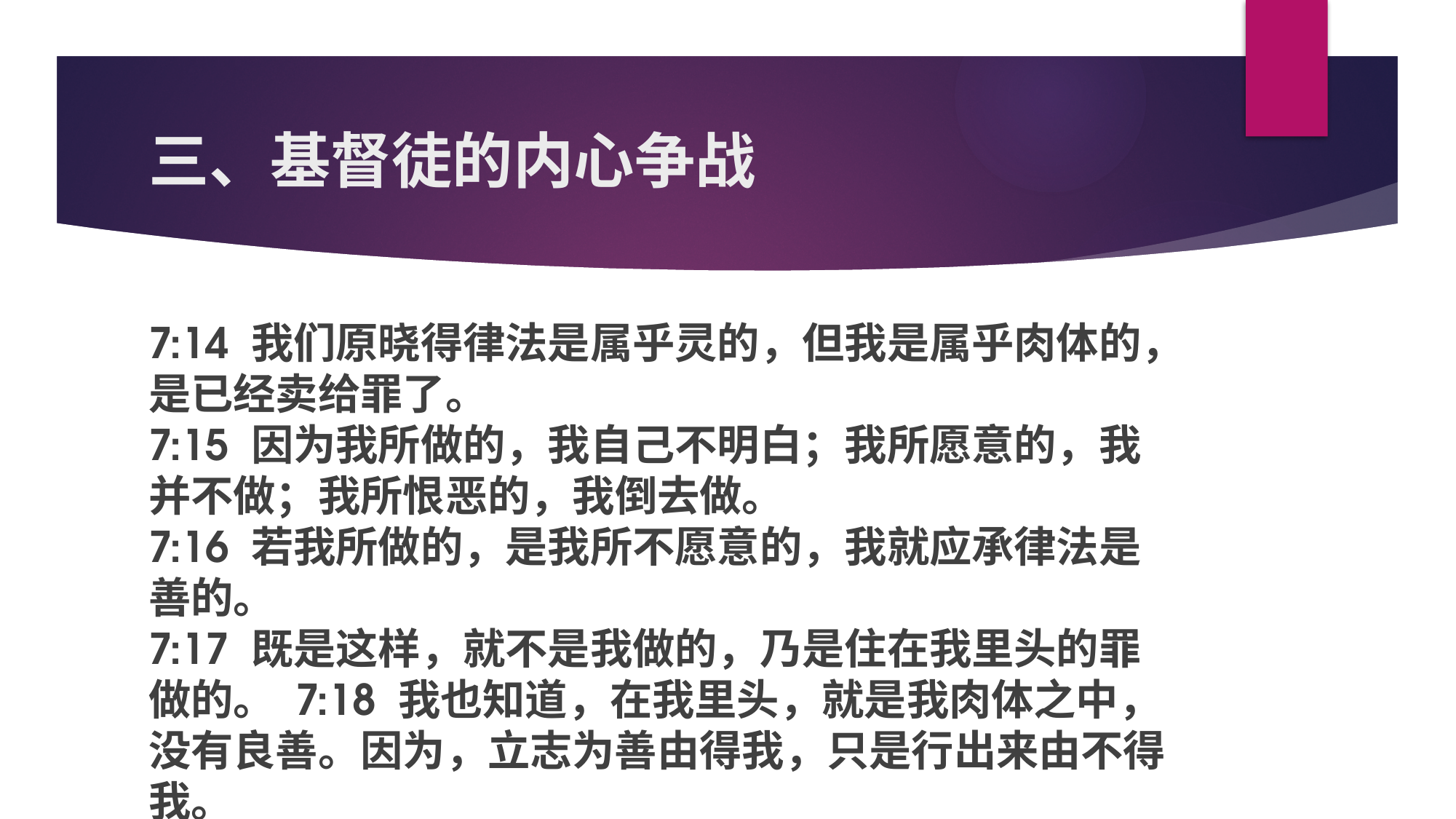

# 三、基督徒的内心争战
7:14 我们原晓得律法是属乎灵的，但我是属乎肉体的，是已经卖给罪了。
7:15 因为我所做的，我自己不明白；我所愿意的，我并不做；我所恨恶的，我倒去做。
7:16 若我所做的，是我所不愿意的，我就应承律法是善的。
7:17 既是这样，就不是我做的，乃是住在我里头的罪做的。 7:18 我也知道，在我里头，就是我肉体之中，没有良善。因为，立志为善由得我，只是行出来由不得我。